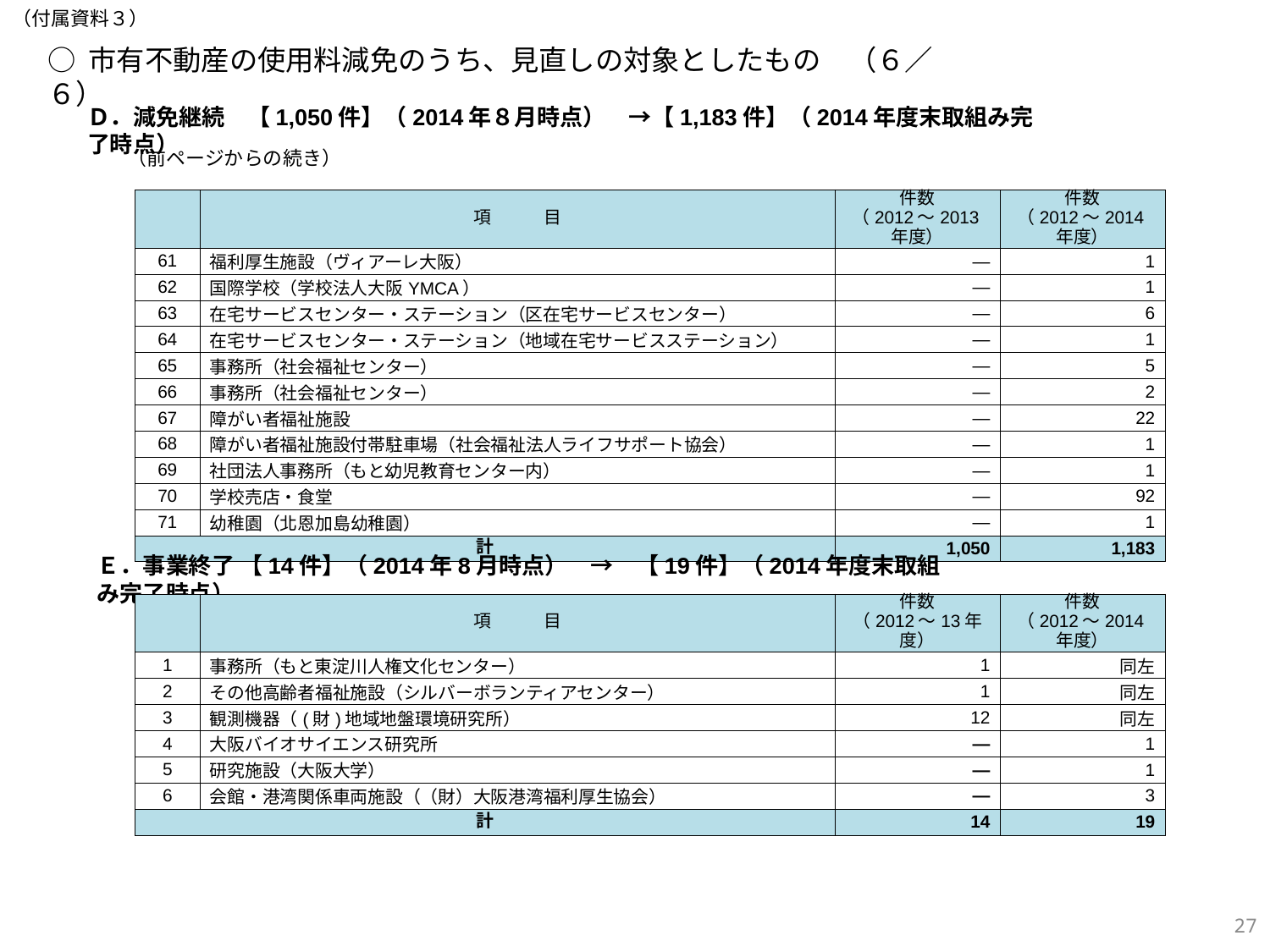

（付属資料３）
○ 市有不動産の使用料減免のうち、見直しの対象としたもの　（６／６）
Ｄ．減免継続　【1,050件】（2014年８月時点）　→【1,183件】（2014年度末取組み完了時点）
（前ページからの続き）
|  | 項　　　目 | 件数 （2012～2013年度） | 件数 （2012～2014年度） |
| --- | --- | --- | --- |
| 61 | 福利厚生施設（ヴィアーレ大阪） | ― | 1 |
| 62 | 国際学校（学校法人大阪YMCA） | ― | 1 |
| 63 | 在宅サービスセンター・ステーション（区在宅サービスセンター） | ― | 6 |
| 64 | 在宅サービスセンター・ステーション（地域在宅サービスステーション） | ― | 1 |
| 65 | 事務所（社会福祉センター） | ― | 5 |
| 66 | 事務所（社会福祉センター） | ― | 2 |
| 67 | 障がい者福祉施設 | ― | 22 |
| 68 | 障がい者福祉施設付帯駐車場（社会福祉法人ライフサポート協会） | ― | 1 |
| 69 | 社団法人事務所（もと幼児教育センター内） | ― | 1 |
| 70 | 学校売店・食堂 | ― | 92 |
| 71 | 幼稚園（北恩加島幼稚園） | ― | 1 |
| 計 |  | 1,050 | 1,183 |
Ｅ．事業終了 【14件】（2014年8月時点）　→　【19件】（2014年度末取組み完了時点）
|  | 項　　　目 | 件数 （2012～13年度） | 件数 （2012～2014年度） |
| --- | --- | --- | --- |
| 1 | 事務所（もと東淀川人権文化センター） | 1 | 同左 |
| 2 | その他高齢者福祉施設（シルバーボランティアセンター） | 1 | 同左 |
| 3 | 観測機器（(財)地域地盤環境研究所） | 12 | 同左 |
| 4 | 大阪バイオサイエンス研究所 | ― | 1 |
| 5 | 研究施設（大阪大学） | ― | 1 |
| 6 | 会館・港湾関係車両施設（（財）大阪港湾福利厚生協会） | ― | 3 |
| 計 |  | 14 | 19 |
27